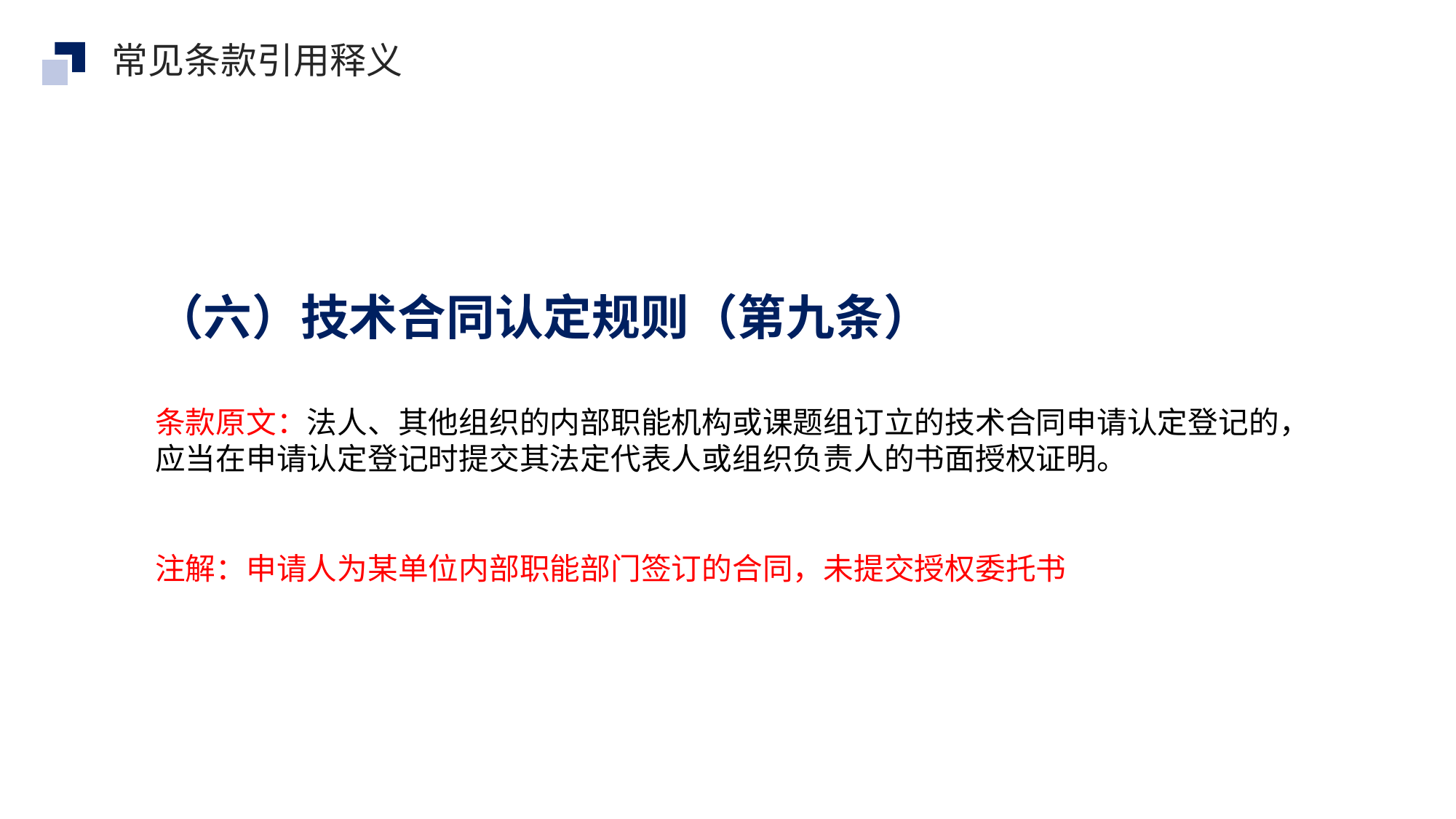

常见条款引用释义

（六）技术合同认定规则（第九条）

条款原文：法人、其他组织的内部职能机构或课题组订立的技术合同申请认定登记的，应当在申请认定登记时提交其法定代表人或组织负责人的书面授权证明。

注解：申请人为某单位内部职能部门签订的合同，未提交授权委托书